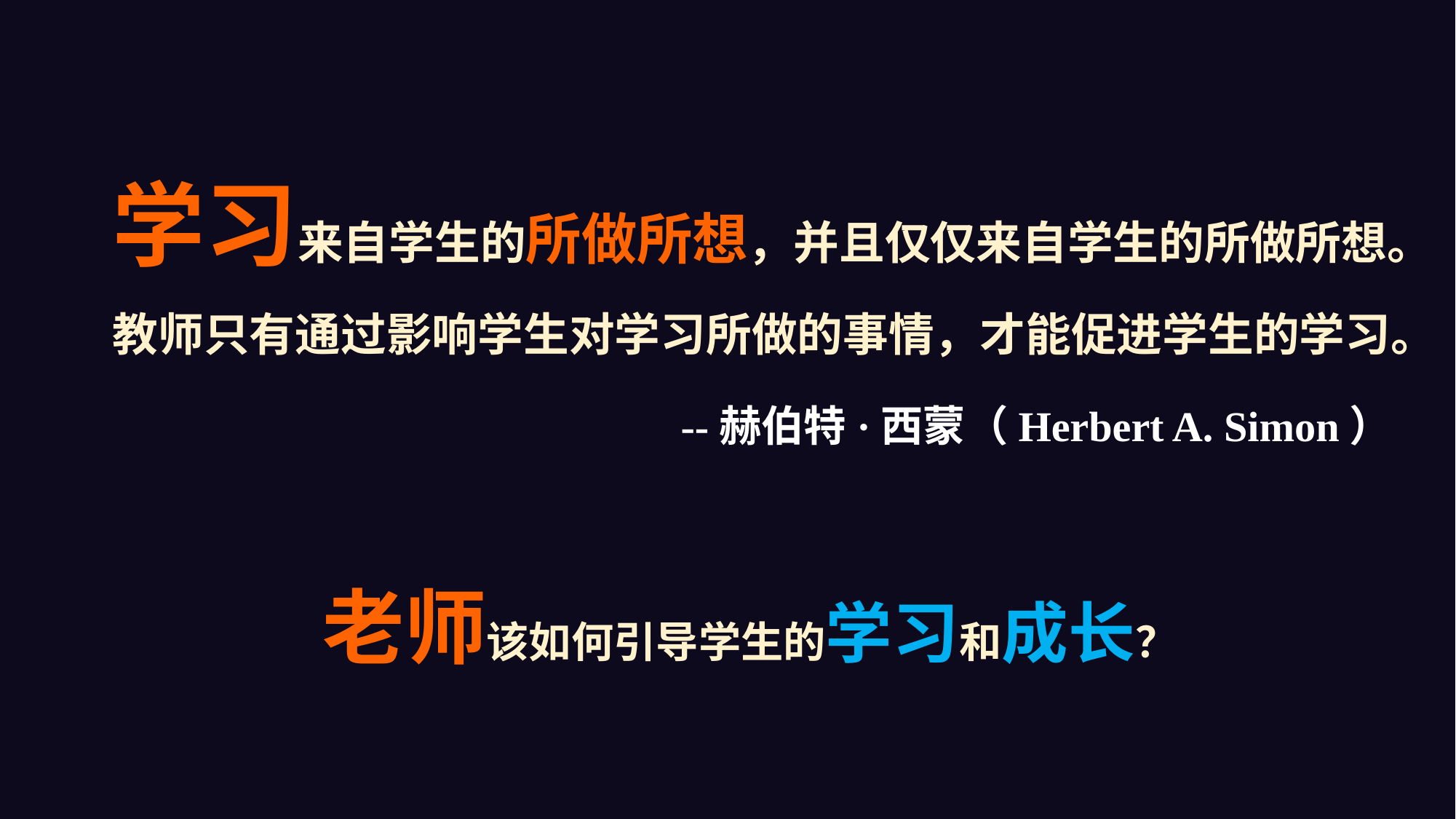

学习来自学生的所做所想，并且仅仅来自学生的所做所想。教师只有通过影响学生对学习所做的事情，才能促进学生的学习。
--赫伯特·西蒙（Herbert A. Simon）
老师该如何引导学生的学习和成长？